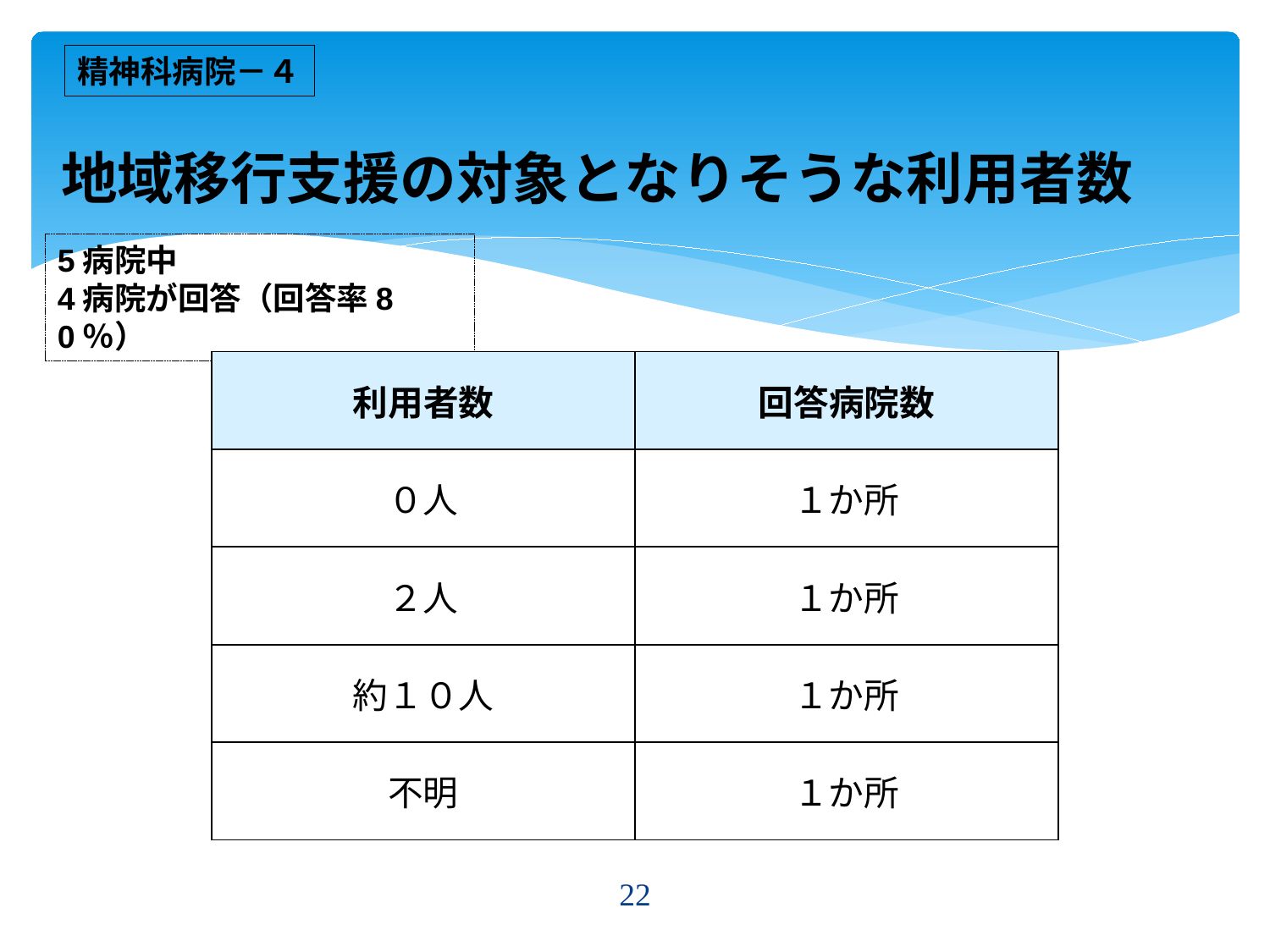

精神科病院－４
# 地域移行支援の対象となりそうな利用者数
5病院中
4病院が回答（回答率80％）
| 利用者数 | 回答病院数 |
| --- | --- |
| ０人 | １か所 |
| ２人 | １か所 |
| 約１０人 | １か所 |
| 不明 | １か所 |
22